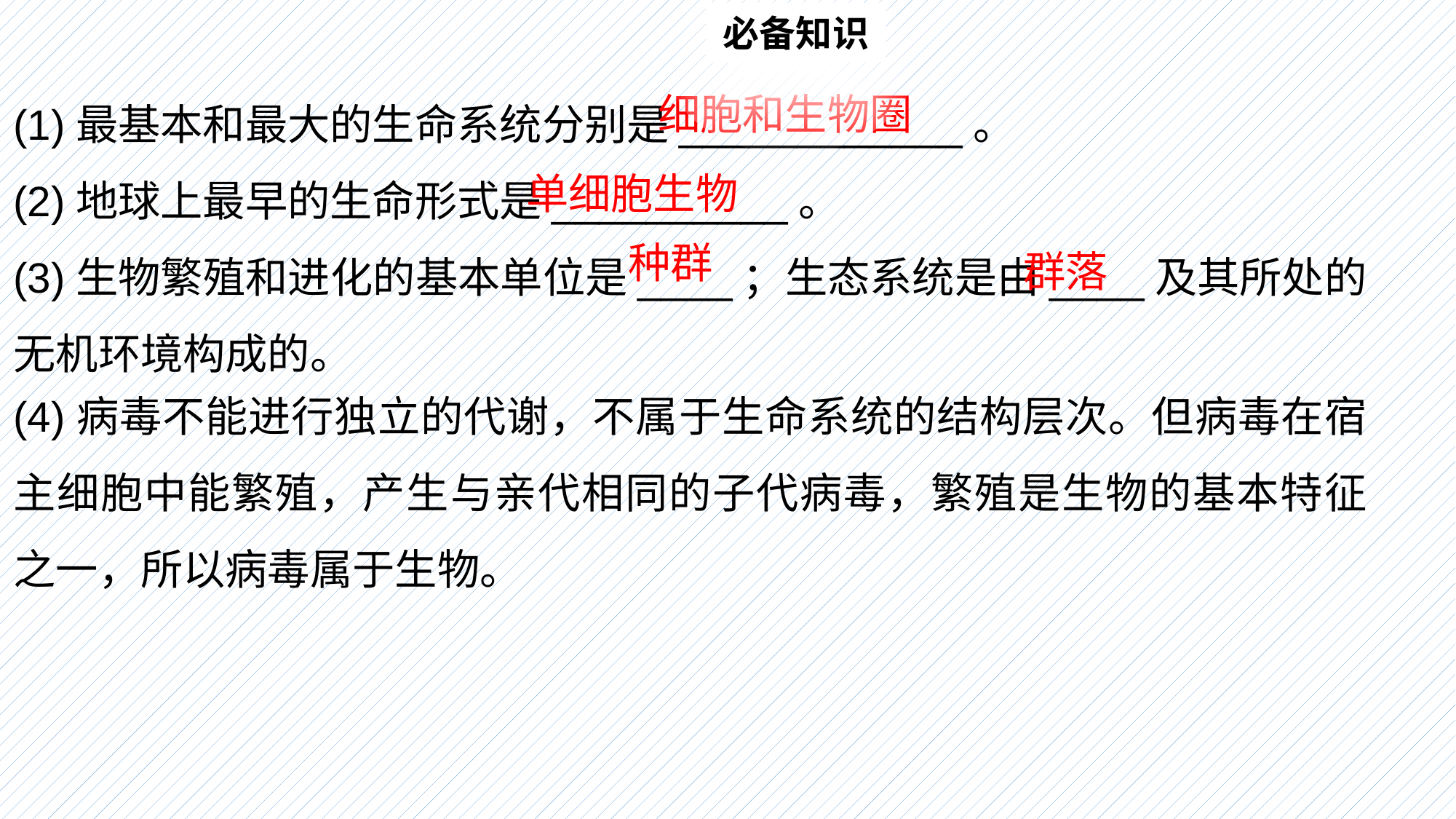

必备知识
(1)最基本和最大的生命系统分别是____________。
(2)地球上最早的生命形式是__________。
(3)生物繁殖和进化的基本单位是____；生态系统是由____及其所处的无机环境构成的。
细胞和生物圈
单细胞生物
种群
群落
(4)病毒不能进行独立的代谢，不属于生命系统的结构层次。但病毒在宿主细胞中能繁殖，产生与亲代相同的子代病毒，繁殖是生物的基本特征之一，所以病毒属于生物。